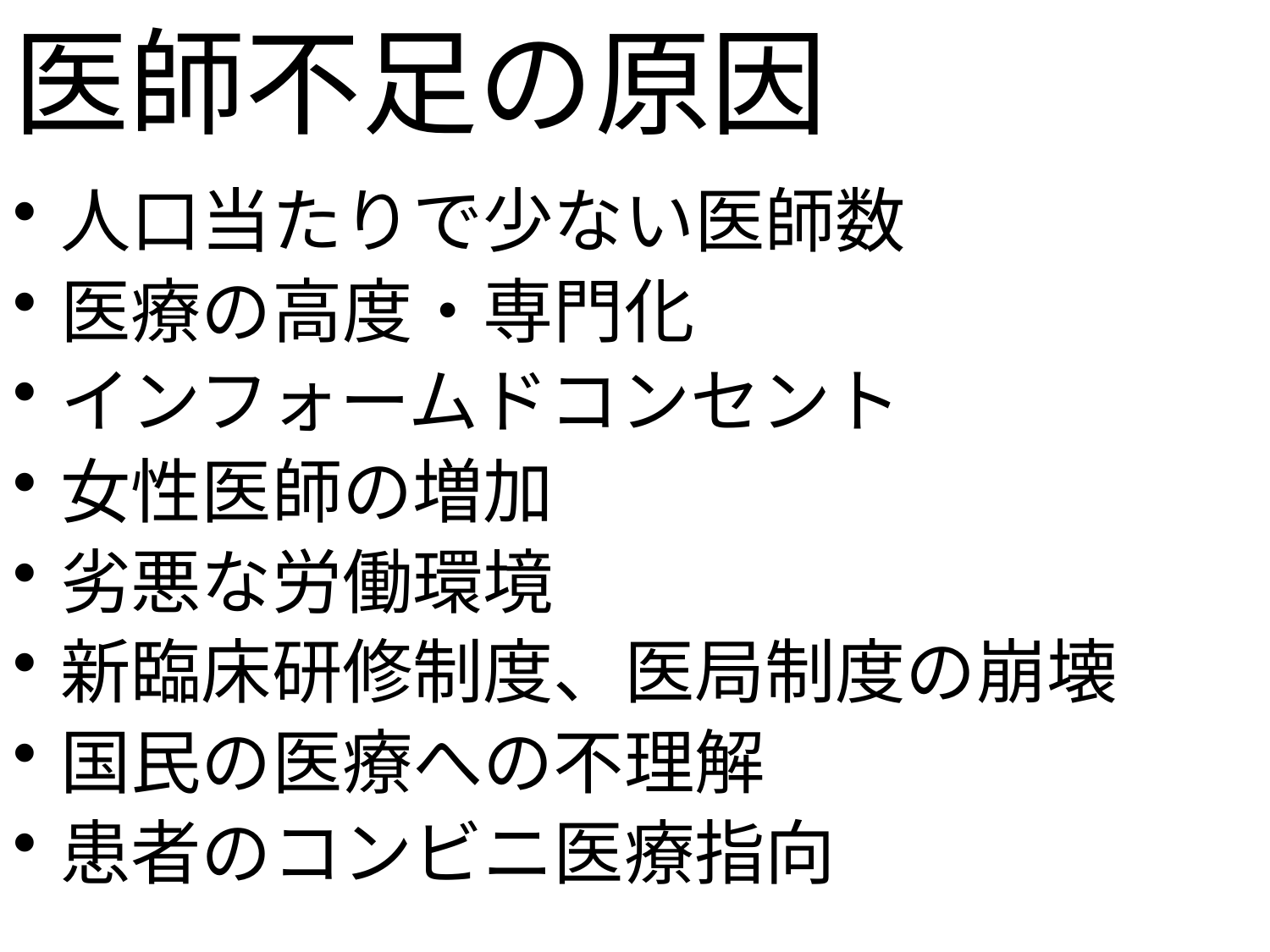

# 医師不足の原因
人口当たりで少ない医師数
医療の高度・専門化
インフォームドコンセント
女性医師の増加
劣悪な労働環境
新臨床研修制度、医局制度の崩壊
国民の医療への不理解
患者のコンビニ医療指向